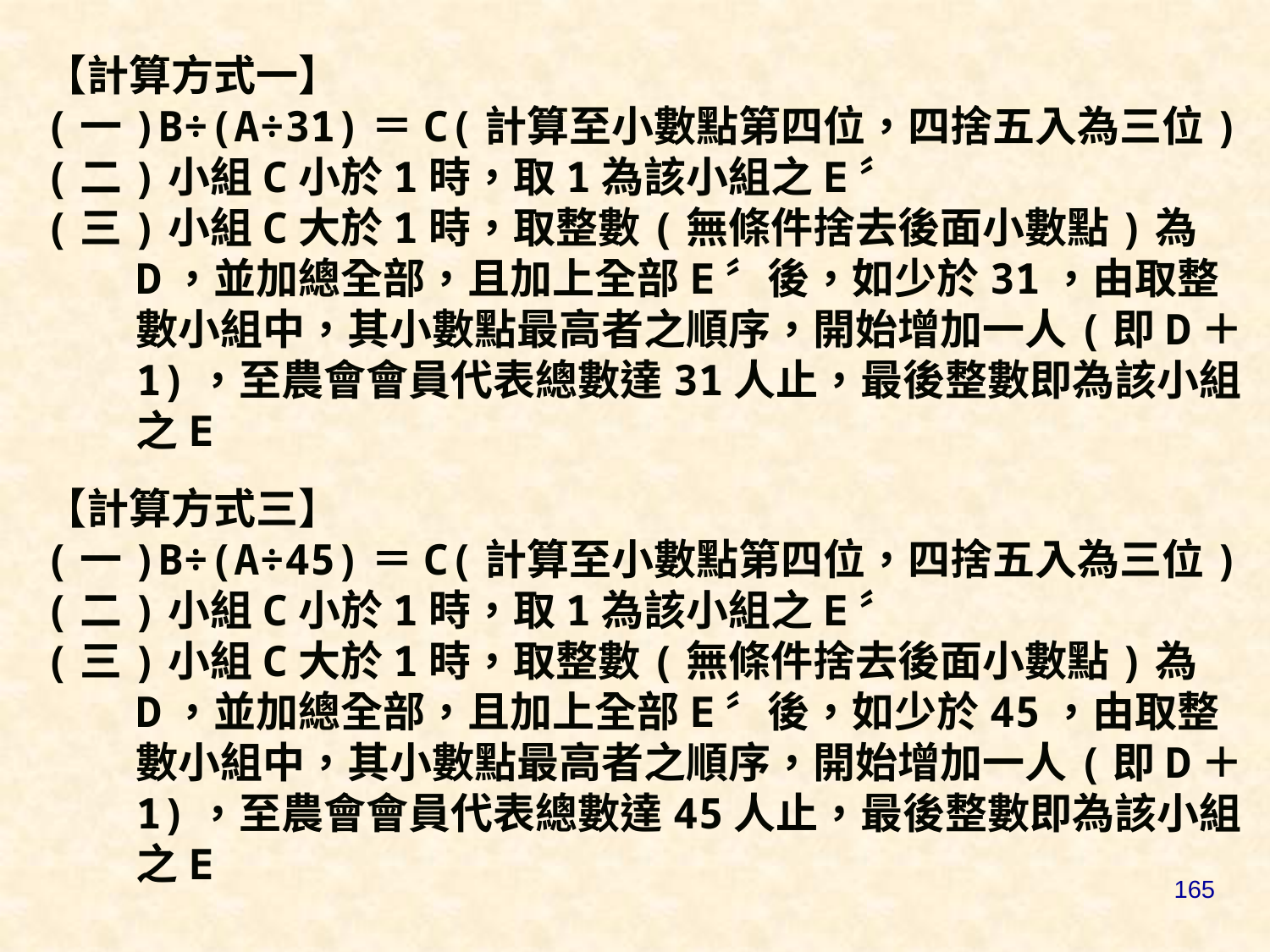

【計算方式一】
(一)B÷(A÷31)＝C(計算至小數點第四位，四捨五入為三位)
(二)小組C小於1時，取1為該小組之E〞
(三)小組C大於1時，取整數(無條件捨去後面小數點)為D，並加總全部，且加上全部E〞後，如少於31，由取整數小組中，其小數點最高者之順序，開始增加一人(即D＋1)，至農會會員代表總數達31人止，最後整數即為該小組之E
【計算方式三】
(一)B÷(A÷45)＝C(計算至小數點第四位，四捨五入為三位)
(二)小組C小於1時，取1為該小組之E〞
(三)小組C大於1時，取整數(無條件捨去後面小數點)為D，並加總全部，且加上全部E〞後，如少於45，由取整數小組中，其小數點最高者之順序，開始增加一人(即D＋1)，至農會會員代表總數達45人止，最後整數即為該小組之E
165